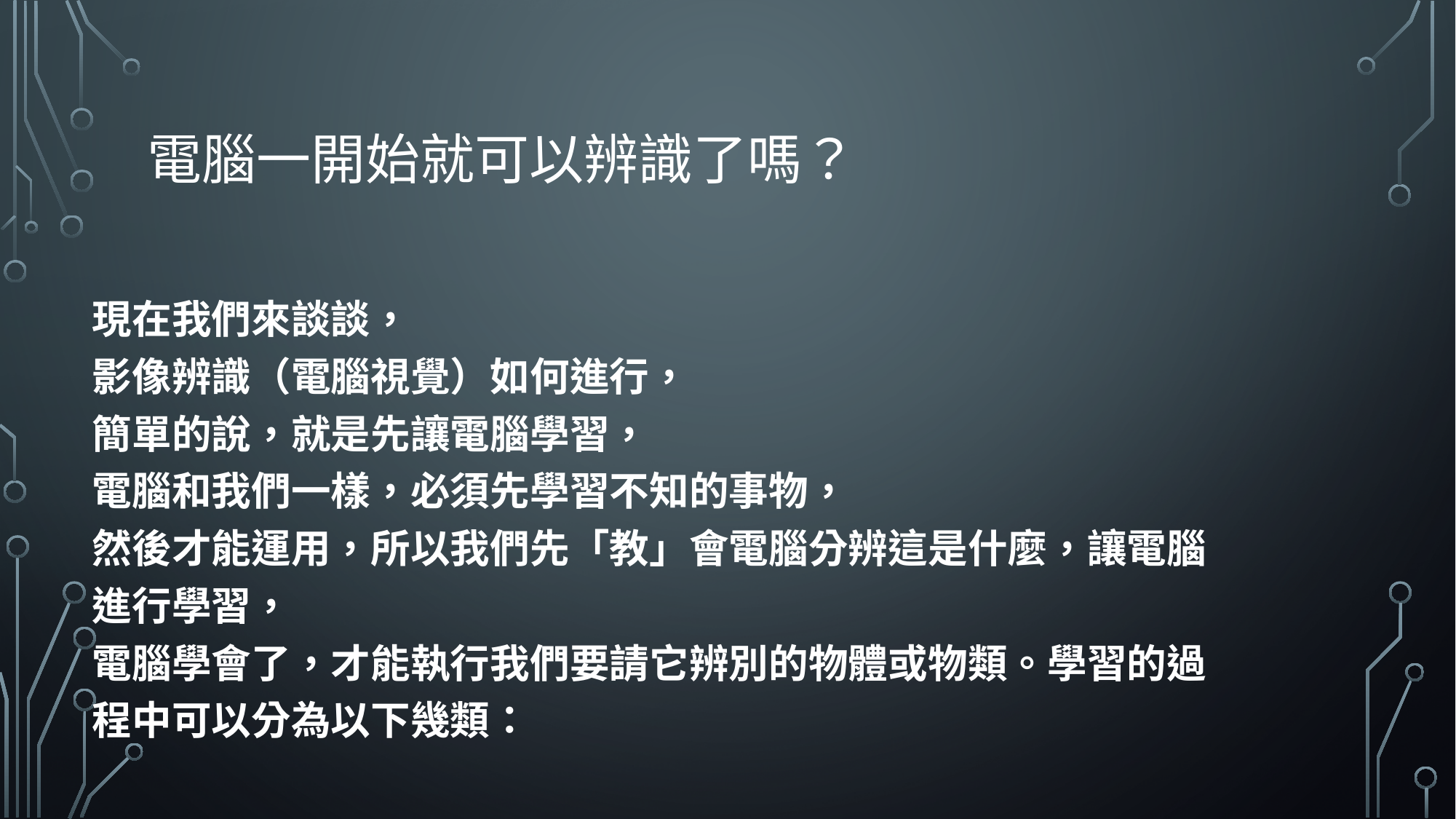

# 電腦一開始就可以辨識了嗎？
現在我們來談談，
影像辨識（電腦視覺）如何進行，
簡單的說，就是先讓電腦學習，
電腦和我們一樣，必須先學習不知的事物，
然後才能運用，所以我們先「教」會電腦分辨這是什麼，讓電腦進行學習，
電腦學會了，才能執行我們要請它辨別的物體或物類。學習的過程中可以分為以下幾類：